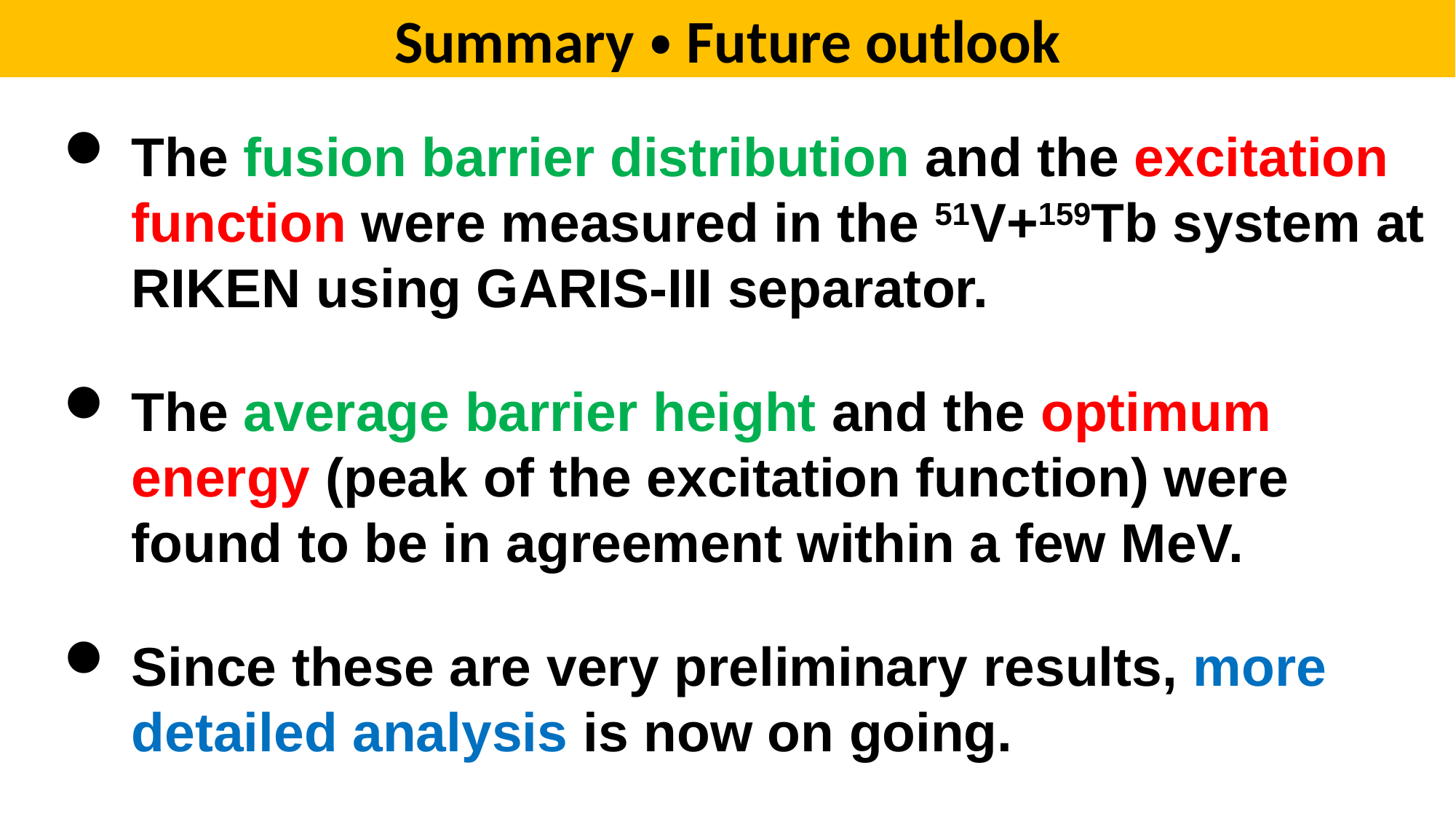

Summary・Future outlook
The fusion barrier distribution and the excitation function were measured in the 51V+159Tb system at RIKEN using GARIS-III separator.

The average barrier height and the optimum energy (peak of the excitation function) were found to be in agreement within a few MeV.

Since these are very preliminary results, more detailed analysis is now on going.